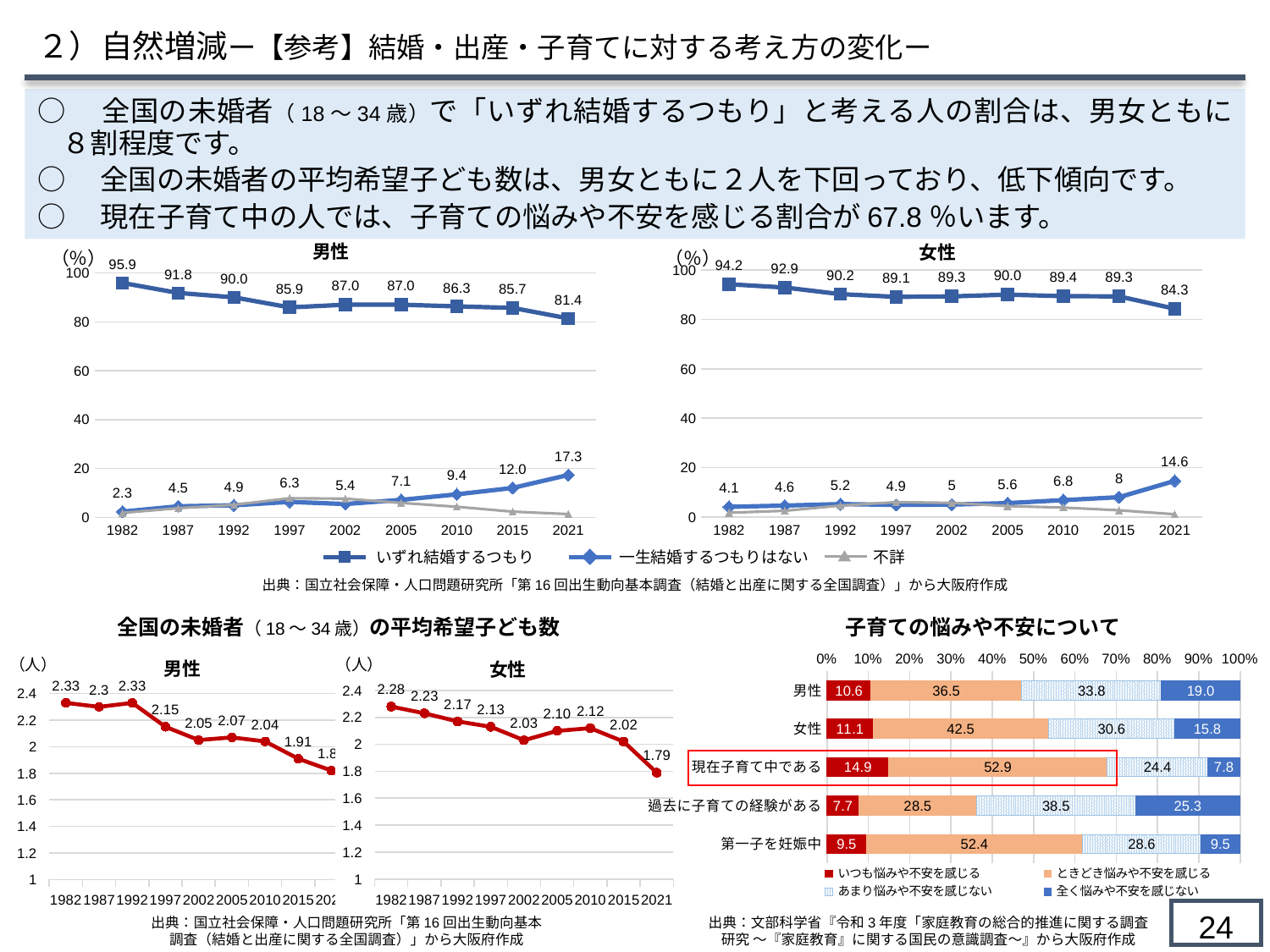

２）自然増減ー【参考】結婚・出産・子育てに対する考え方の変化ー
○　全国の未婚者（18～34歳）で「いずれ結婚するつもり」と考える人の割合は、男女ともに８割程度です。
○　全国の未婚者の平均希望子ども数は、男女ともに２人を下回っており、低下傾向です。
○　現在子育て中の人では、子育ての悩みや不安を感じる割合が67.8％います。
全国の未婚者（18～34歳）の生涯の結婚意思

男性
女性
（％）
（％）

### Chart

| Category | いずれ結婚するつもり | 一生結婚するつもりはない | 不詳 |
|---|---|---|---|
| 1982 | 95.9 | 2.3 | 1.7999999999999972 |
| 1987 | 91.8 | 4.5 | 3.700000000000003 |
| 1992 | 90.0 | 4.9 | 5.099999999999994 |
| 1997 | 85.9 | 6.3 | 7.799999999999997 |
| 2002 | 87.0 | 5.4 | 7.599999999999994 |
| 2005 | 87.0 | 7.1 | 5.900000000000006 |
| 2010 | 86.3 | 9.4 | 4.299999999999997 |
| 2015 | 85.7 | 12.0 | 2.299999999999997 |
| 2021 | 81.4 | 17.3 | 1.2999999999999972 |

### Chart

| Category | いずれ結婚するつもり | 一生結婚するつもりはない | 不詳 |
|---|---|---|---|
| 1982 | 94.2 | 4.1 | 1.7000000000000028 |
| 1987 | 92.9 | 4.6 | 2.5 |
| 1992 | 90.2 | 5.2 | 4.599999999999994 |
| 1997 | 89.1 | 4.9 | 6.0 |
| 2002 | 89.3 | 5.0 | 5.700000000000003 |
| 2005 | 90.0 | 5.6 | 4.400000000000006 |
| 2010 | 89.4 | 6.8 | 3.799999999999997 |
| 2015 | 89.3 | 8.0 | 2.700000000000003 |
| 2021 | 84.3 | 14.6 | 1.1000000000000085 |
  いずれ結婚するつもり	一生結婚するつもりはない	不詳

出典：国立社会保障・人口問題研究所「第16回出生動向基本調査（結婚と出産に関する全国調査）」から大阪府作成
全国の未婚者（18～34歳）の平均希望子ども数
子育ての悩みや不安について

### Chart

| Category | いつも悩みや不安を感じる | ときどき悩みや不安を感じる | あまり悩みや不安を感じない | 全く悩みや不安を感じない |
|---|---|---|---|---|
| 男性 | 10.6 | 36.5 | 33.8 | 19.0 |
| 女性 | 11.1 | 42.5 | 30.6 | 15.8 |
| 現在子育て中である | 14.9 | 52.9 | 24.4 | 7.8 |
| 過去に子育ての経験がある | 7.7 | 28.5 | 38.5 | 25.3 |
| 第一子を妊娠中 | 9.5 | 52.4 | 28.6 | 9.5 |
（人）
（人）
男性
女性

### Chart

| Category | 女性 |
|---|---|
| 1982 | 2.28 |
| 1987 | 2.23 |
| 1992 | 2.17 |
| 1997 | 2.13 |
| 2002 | 2.03 |
| 2005 | 2.1 |
| 2010 | 2.12 |
| 2015 | 2.02 |
| 2021 | 1.79 |

### Chart

| Category | 男性 |
|---|---|
| 1982 | 2.33 |
| 1987 | 2.3 |
| 1992 | 2.33 |
| 1997 | 2.15 |
| 2002 | 2.05 |
| 2005 | 2.07 |
| 2010 | 2.04 |
| 2015 | 1.91 |
| 2021 | 1.82 |
24
出典：国立社会保障・人口問題研究所「第16回出生動向基本調査（結婚と出産に関する全国調査）」から大阪府作成
出典：文部科学省『令和3年度「家庭教育の総合的推進に関する調査研究 ～『家庭教育』に関する国民の意識調査～』から大阪府作成